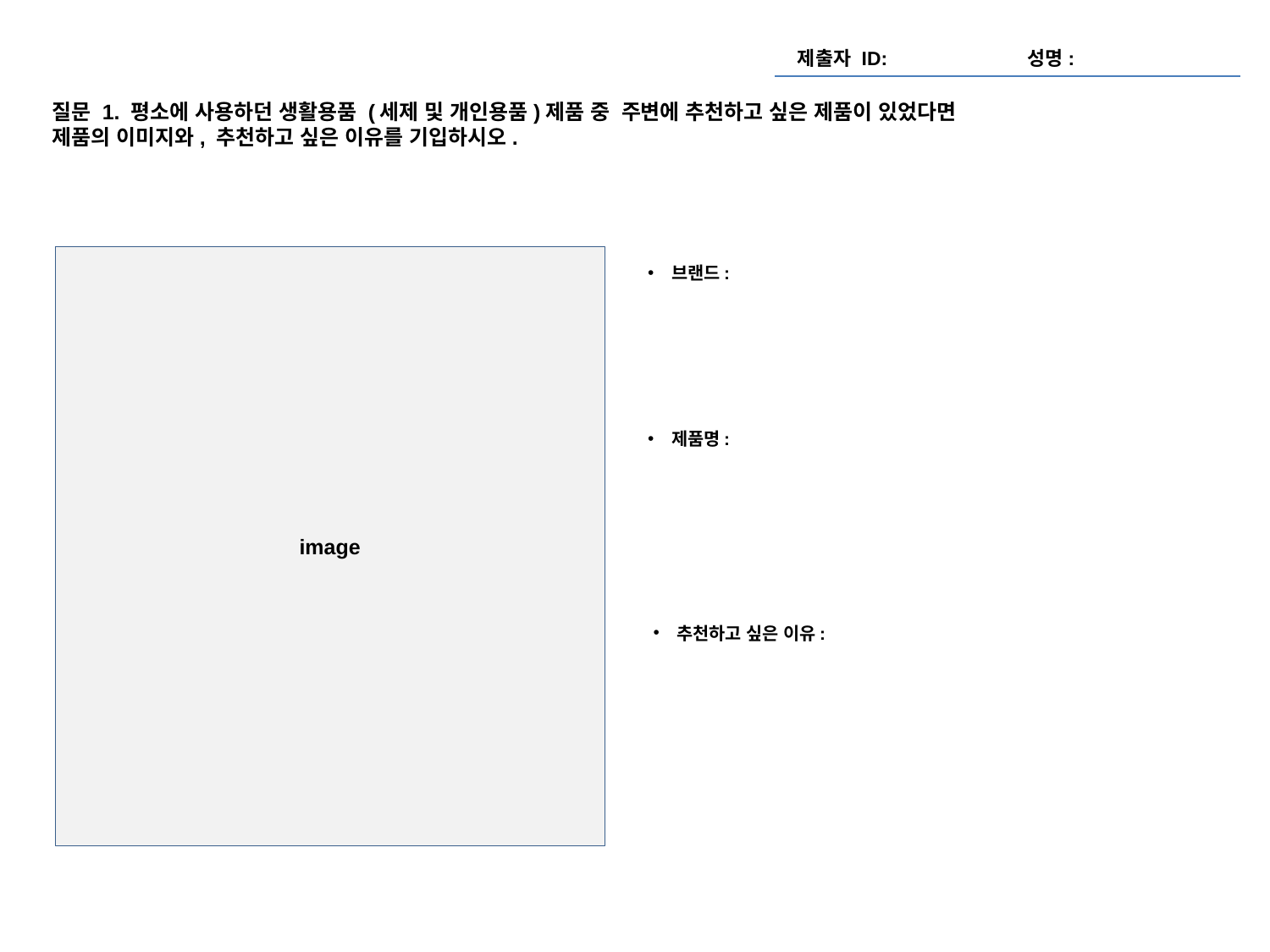

제출자 ID:
성명:
질문 1. 평소에 사용하던 생활용품 (세제 및 개인용품)제품 중  주변에 추천하고 싶은 제품이 있었다면
제품의 이미지와, 추천하고 싶은 이유를 기입하시오.
image
브랜드:
제품명:
추천하고 싶은 이유: